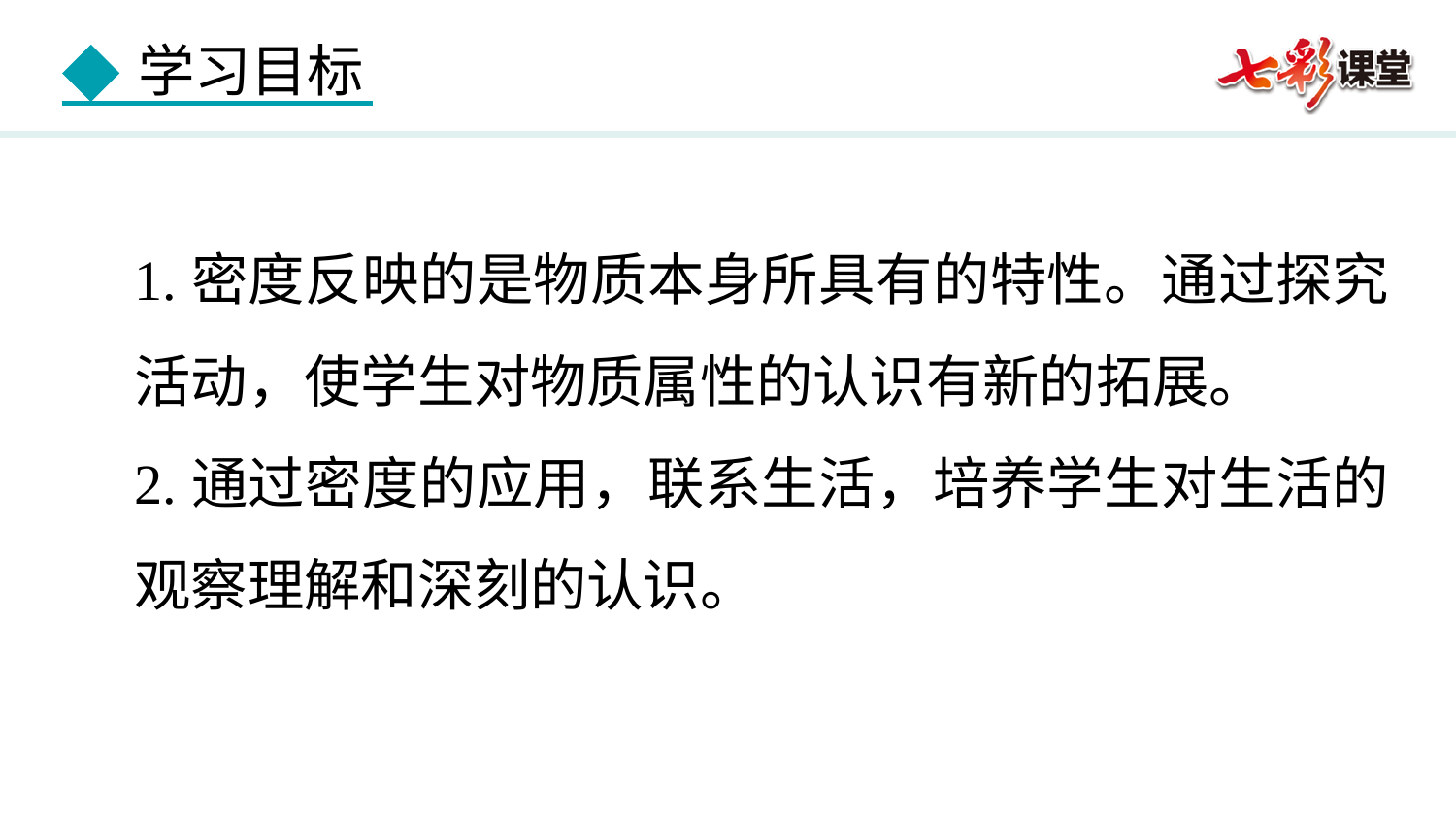

1.密度反映的是物质本身所具有的特性。通过探究活动，使学生对物质属性的认识有新的拓展。
2.通过密度的应用，联系生活，培养学生对生活的观察理解和深刻的认识。